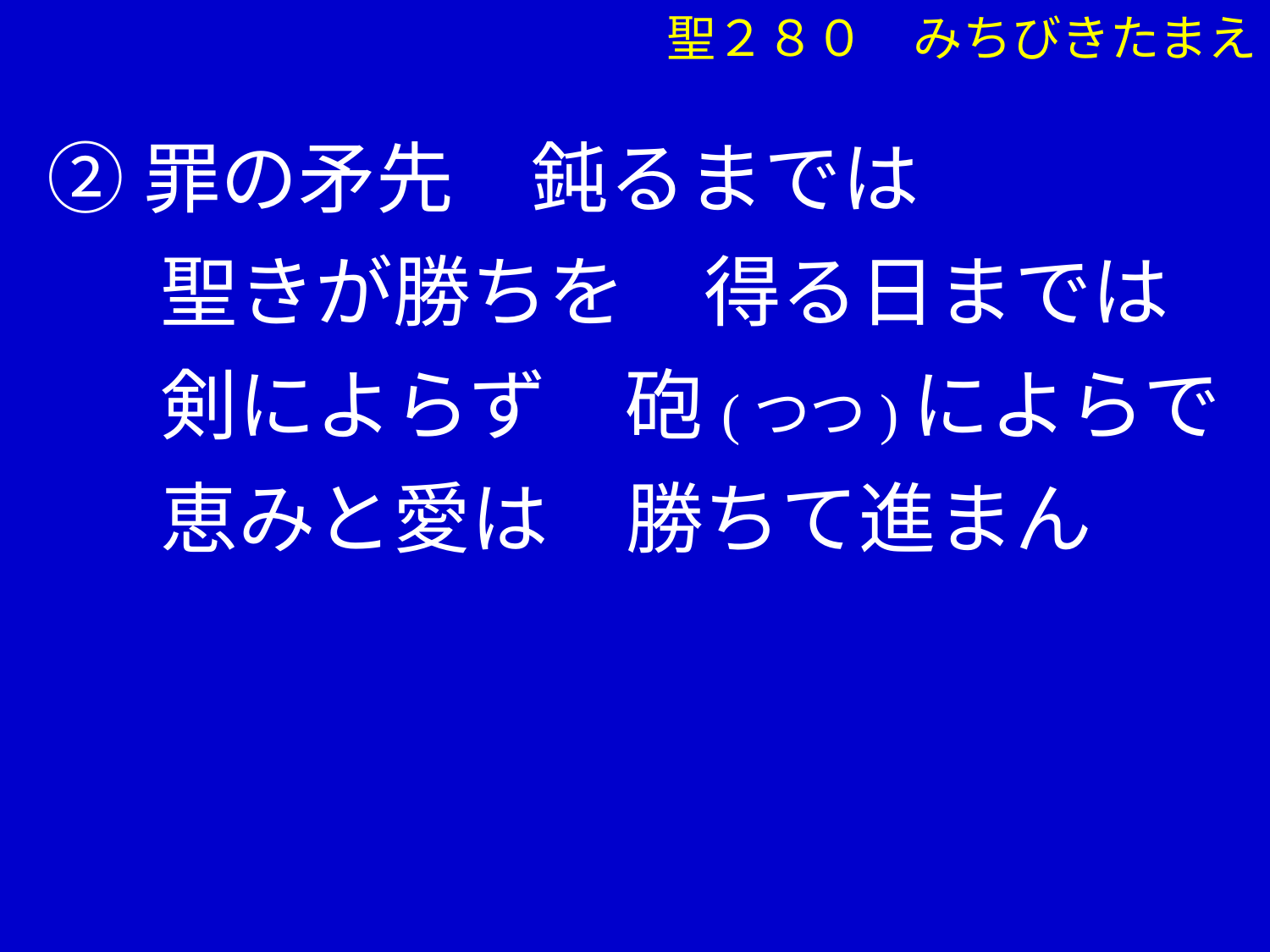

聖２８０　みちびきたまえ

②罪の矛先　鈍るまでは
 　聖きが勝ちを　得る日までは
 　剣によらず　砲(つつ)によらで
 　恵みと愛は　勝ちて進まん